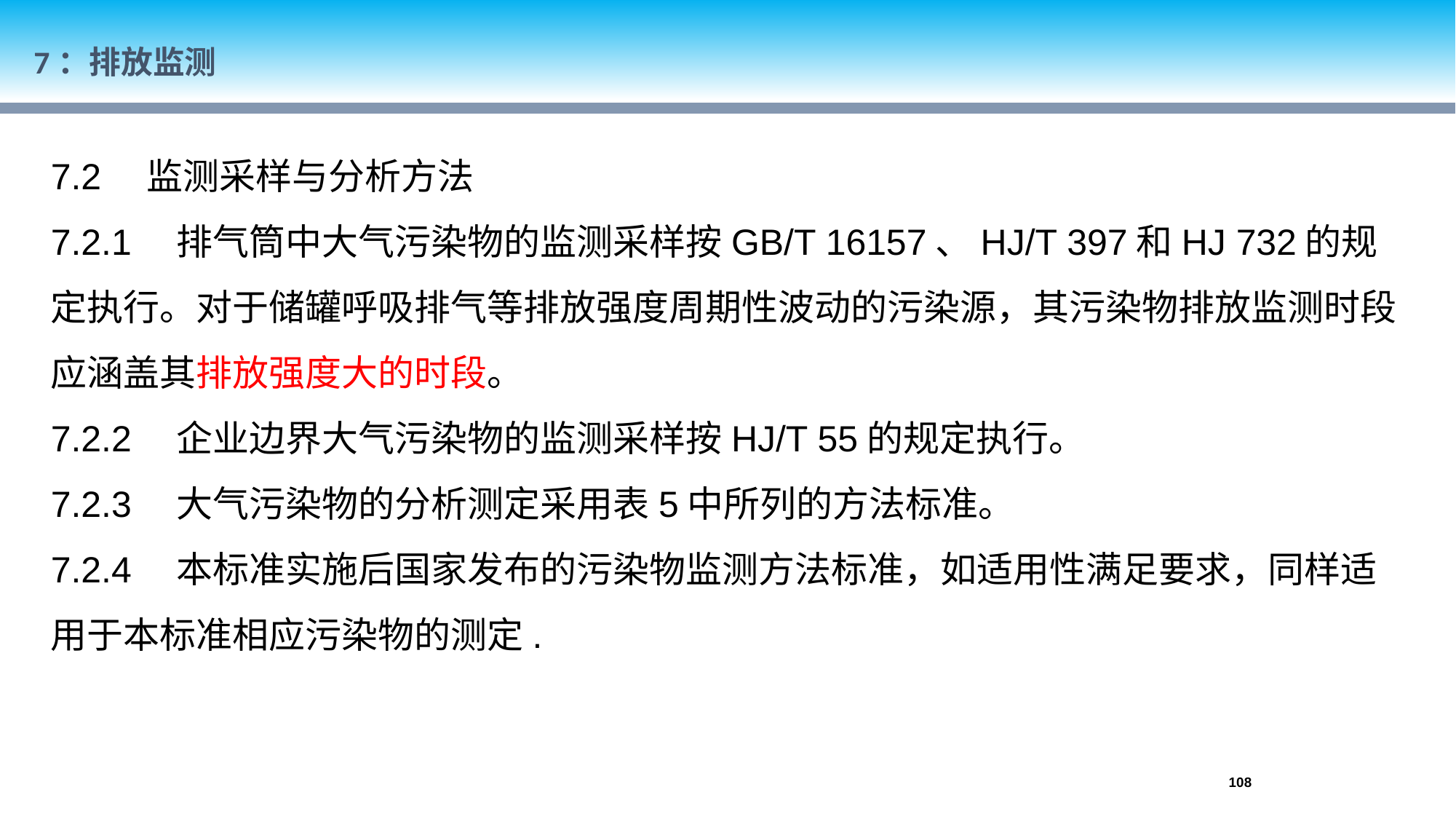

# 7：排放监测
7.2　监测采样与分析方法
7.2.1　排气筒中大气污染物的监测采样按GB/T 16157、HJ/T 397和HJ 732的规定执行。对于储罐呼吸排气等排放强度周期性波动的污染源，其污染物排放监测时段应涵盖其排放强度大的时段。
7.2.2　企业边界大气污染物的监测采样按HJ/T 55的规定执行。
7.2.3　大气污染物的分析测定采用表5中所列的方法标准。
7.2.4　本标准实施后国家发布的污染物监测方法标准，如适用性满足要求，同样适用于本标准相应污染物的测定.
108